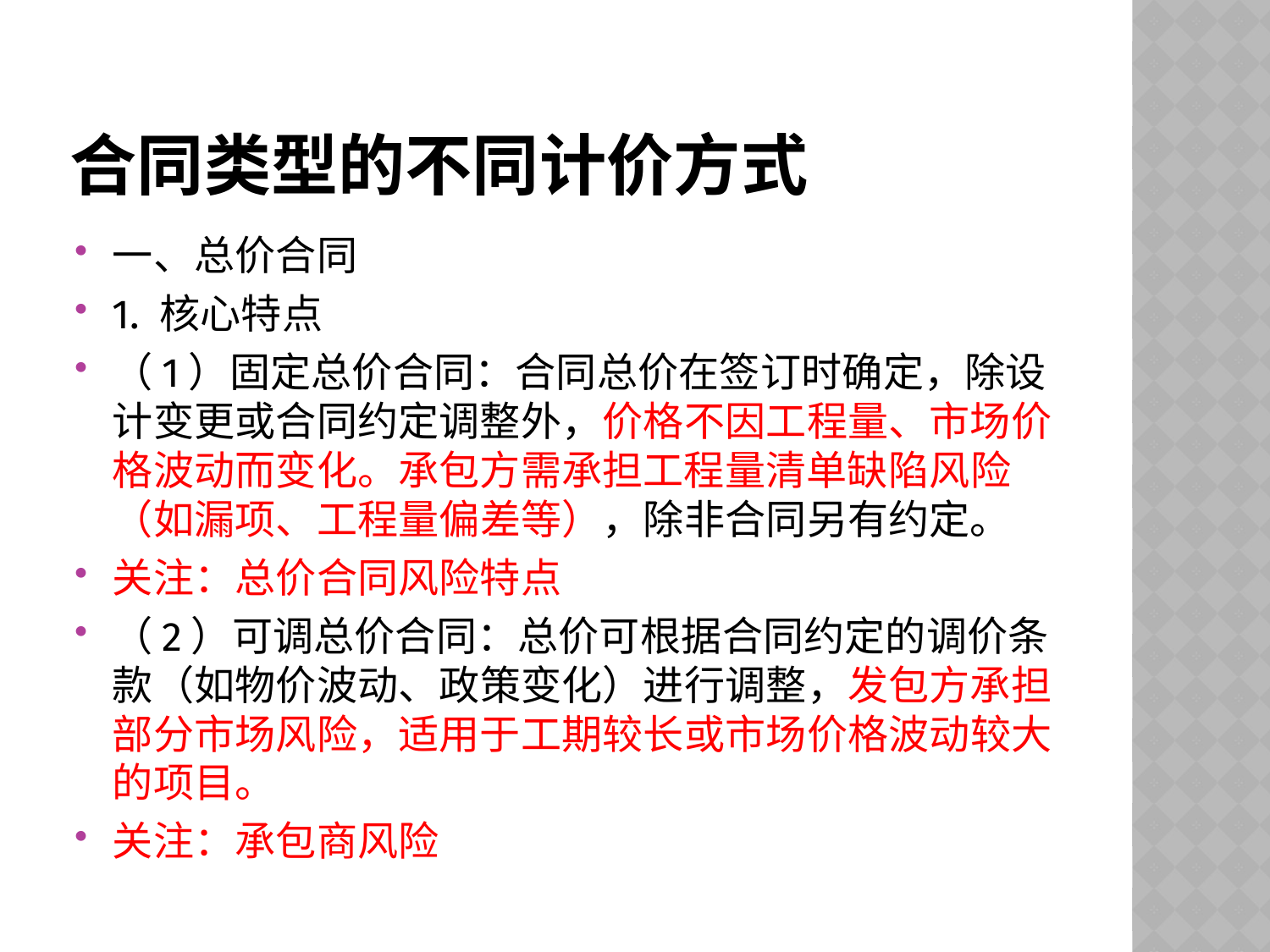

# 合同类型的不同计价方式
一、总价合同
1. 核心特点
（1）固定总价合同：合同总价在签订时确定，除设计变更或合同约定调整外，价格不因工程量、市场价格波动而变化。承包方需承担工程量清单缺陷风险（如漏项、工程量偏差等），除非合同另有约定。
关注：总价合同风险特点
（2）可调总价合同：总价可根据合同约定的调价条款（如物价波动、政策变化）进行调整，发包方承担部分市场风险，适用于工期较长或市场价格波动较大的项目。
关注：承包商风险